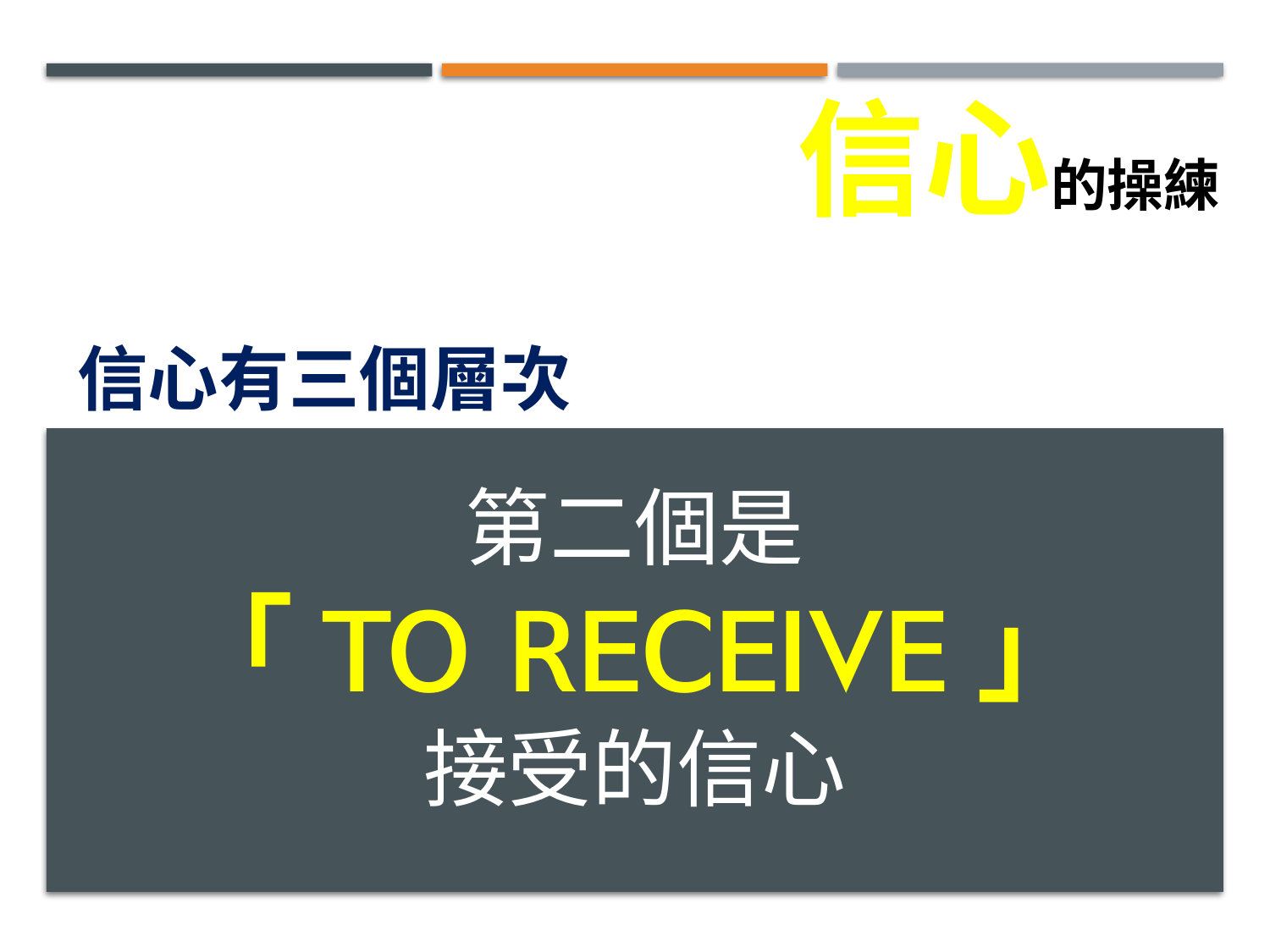

信心的操練
信心有三個層次
# 第二個是 「to receive」 接受的信心